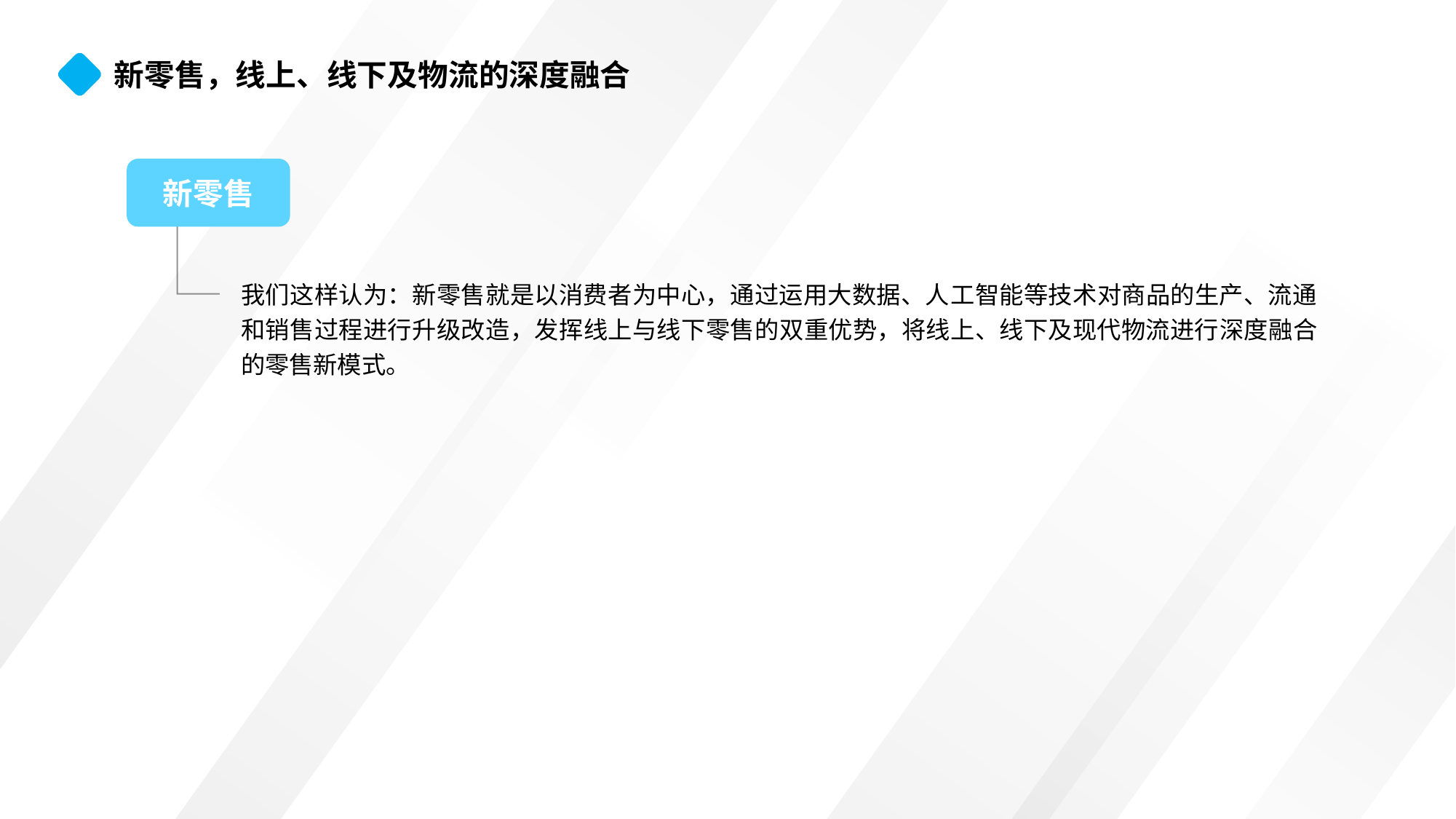

新零售，线上、线下及物流的深度融合

新零售

我们这样认为：新零售就是以消费者为中心，通过运用大数据、人工智能等技术对商品的生产、流通和销售过程进行升级改造，发挥线上与线下零售的双重优势，将线上、线下及现代物流进行深度融合的零售新模式。